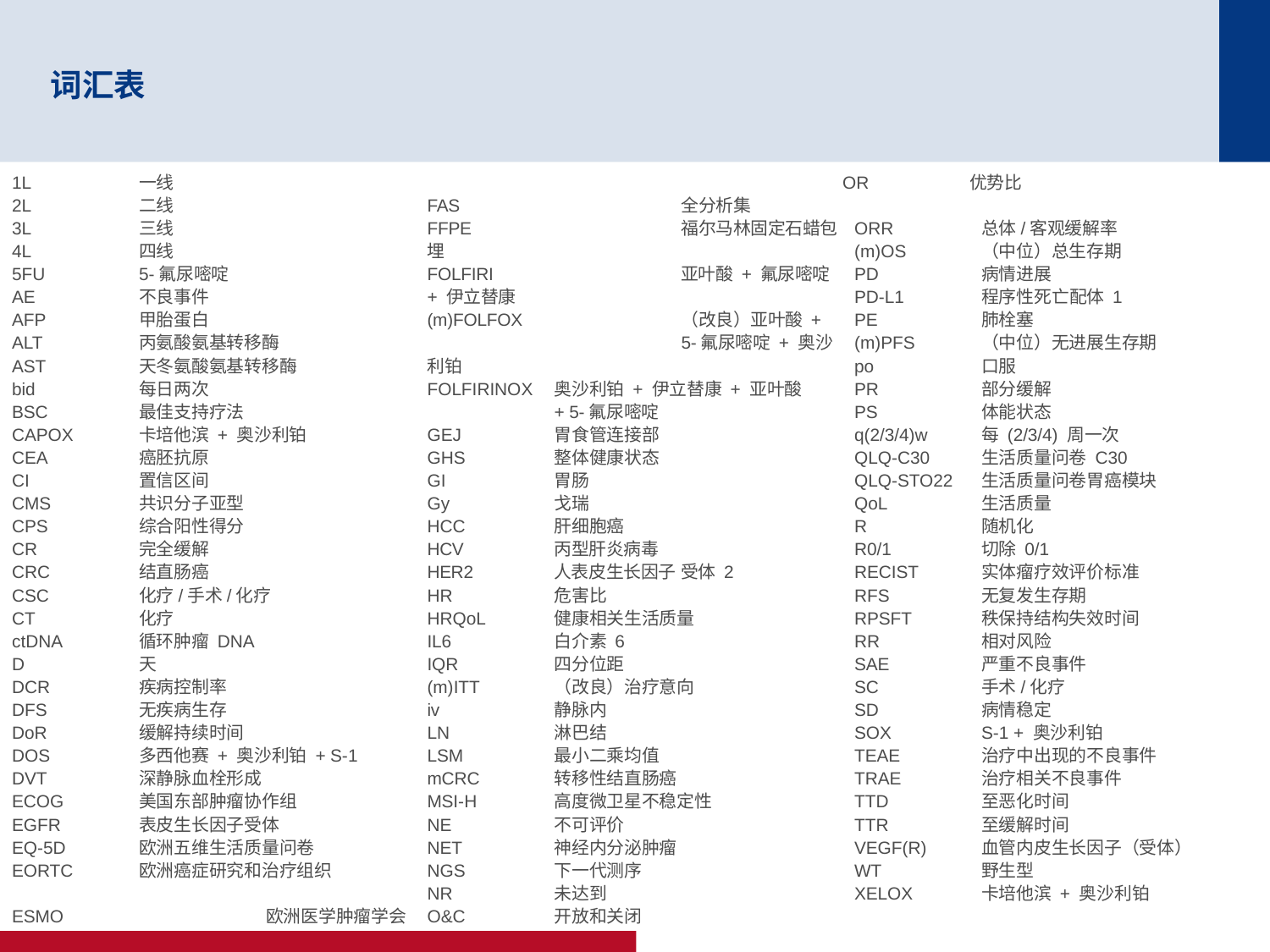

# 词汇表
1L	一线
2L	二线
3L	三线
4L	四线
5FU	5-氟尿嘧啶
AE	不良事件
AFP	甲胎蛋白
ALT	丙氨酸氨基转移酶
AST	天冬氨酸氨基转移酶
bid	每日两次
BSC	最佳支持疗法
CAPOX	卡培他滨 + 奥沙利铂
CEA	癌胚抗原
CI	置信区间
CMS	共识分子亚型
CPS	综合阳性得分
CR	完全缓解
CRC	结直肠癌
CSC	化疗/手术/化疗
CT	化疗
ctDNA	循环肿瘤 DNA
D	天
DCR	疾病控制率
DFS	无疾病生存
DoR	缓解持续时间
DOS	多西他赛 + 奥沙利铂 + S-1
DVT	深静脉血栓形成
ECOG	美国东部肿瘤协作组
EGFR	表皮生长因子受体
EQ-5D	欧洲五维生活质量问卷
EORTC	欧洲癌症研究和治疗组织
ESMO		欧洲医学肿瘤学会
FAS		全分析集
FFPE		福尔马林固定石蜡包埋
FOLFIRI		亚叶酸 + 氟尿嘧啶 + 伊立替康
(m)FOLFOX		（改良）亚叶酸 +
		5-氟尿嘧啶 + 奥沙利铂
FOLFIRINOX 	奥沙利铂 + 伊立替康 + 亚叶酸
	+ 5-氟尿嘧啶
GEJ	胃食管连接部
GHS	整体健康状态
GI	胃肠
Gy	戈瑞
HCC	肝细胞癌
HCV	丙型肝炎病毒
HER2	人表皮生长因子	受体 2
HR	危害比
HRQoL	健康相关生活质量
IL6	白介素 6
IQR	四分位距
(m)ITT	（改良）治疗意向
iv	静脉内
LN	淋巴结
LSM	最小二乘均值
mCRC	转移性结直肠癌
MSI-H	高度微卫星不稳定性
NE	不可评价
NET	神经内分泌肿瘤
NGS	下一代测序
NR	未达到
O&C	开放和关闭
OR	优势比

ORR	总体/客观缓解率
(m)OS	（中位）总生存期
PD	病情进展
PD-L1	程序性死亡配体 1
PE	肺栓塞
(m)PFS	（中位）无进展生存期
po	口服
PR	部分缓解
PS	体能状态
q(2/3/4)w	每 (2/3/4) 周一次
QLQ-C30	生活质量问卷 C30
QLQ-STO22	生活质量问卷胃癌模块
QoL	生活质量
R	随机化
R0/1	切除 0/1
RECIST	实体瘤疗效评价标准
RFS	无复发生存期
RPSFT	秩保持结构失效时间
RR	相对风险
SAE	严重不良事件
SC	手术/化疗
SD	病情稳定
SOX	S-1 + 奥沙利铂
TEAE	治疗中出现的不良事件
TRAE	治疗相关不良事件
TTD	至恶化时间
TTR	至缓解时间
VEGF(R)	血管内皮生长因子（受体）
WT	野生型
XELOX	卡培他滨 + 奥沙利铂